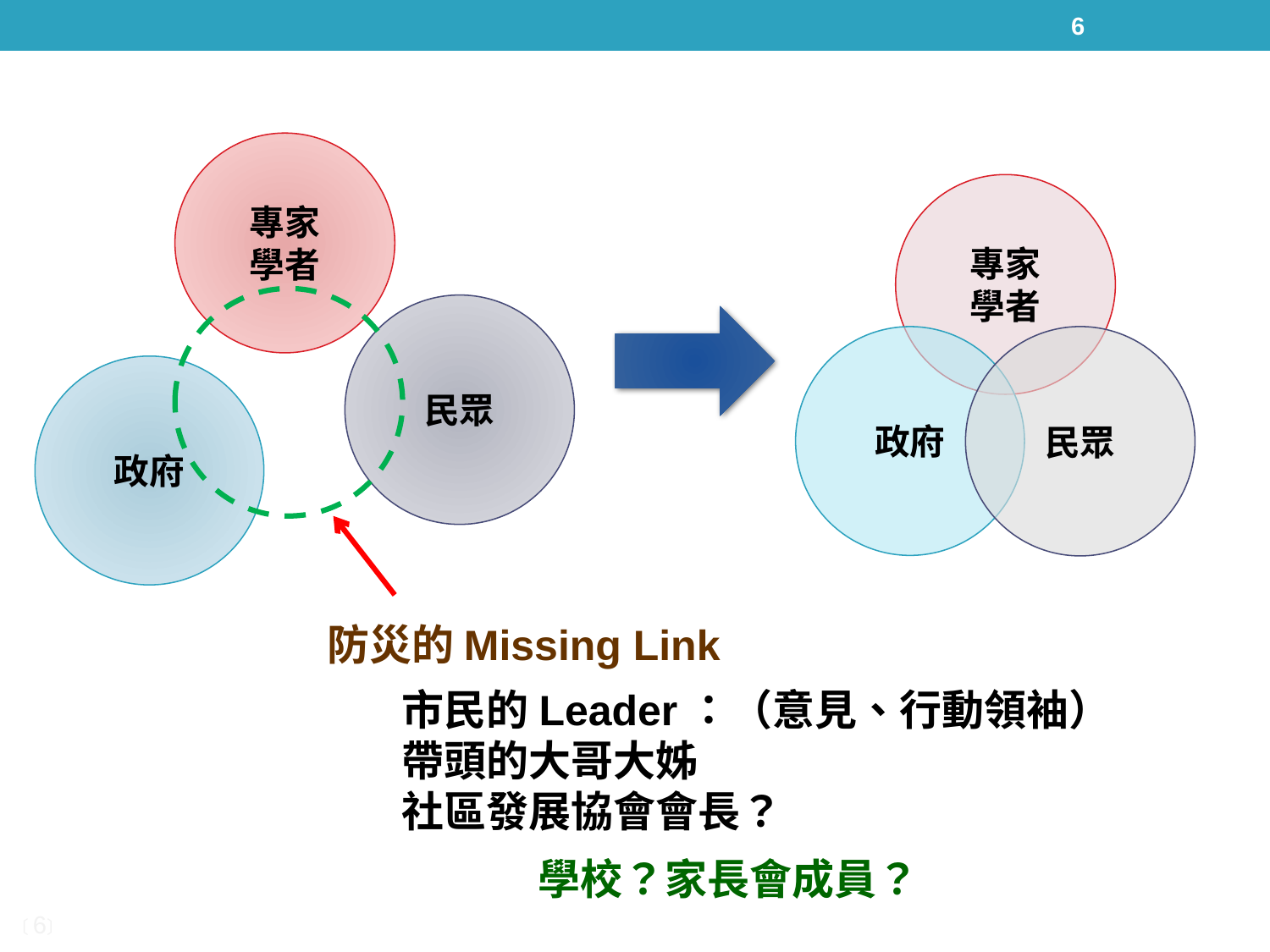

6
專家
學者
專家
學者

民眾

政府
民眾
政府
防災的Missing Link
市民的Leader：（意見、行動領袖）
帶頭的大哥大姊
社區發展協會會長？
學校？家長會成員？